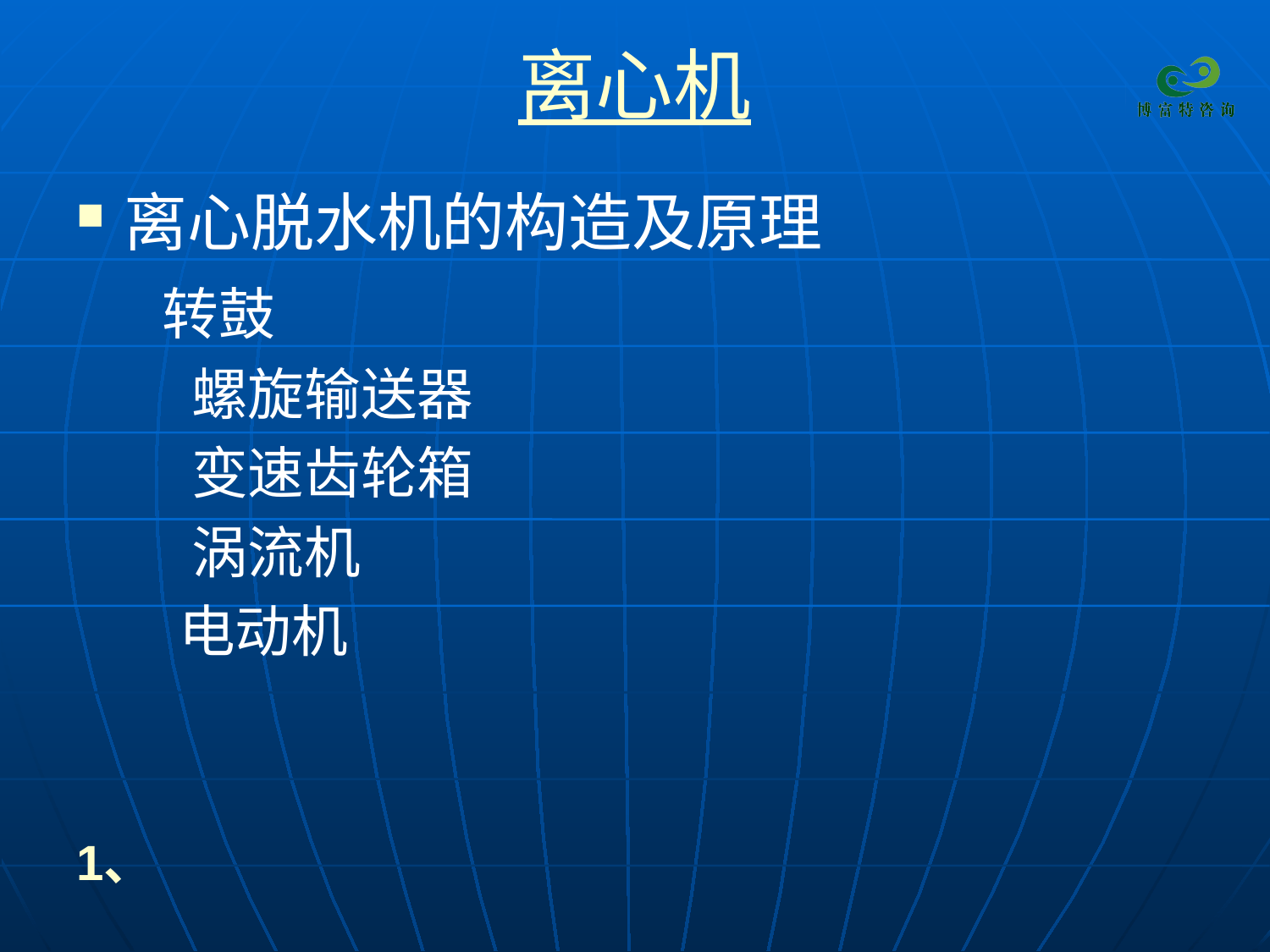

# 离心机
离心脱水机的构造及原理
     转鼓
        螺旋输送器
        变速齿轮箱
        涡流机
       电动机

1、